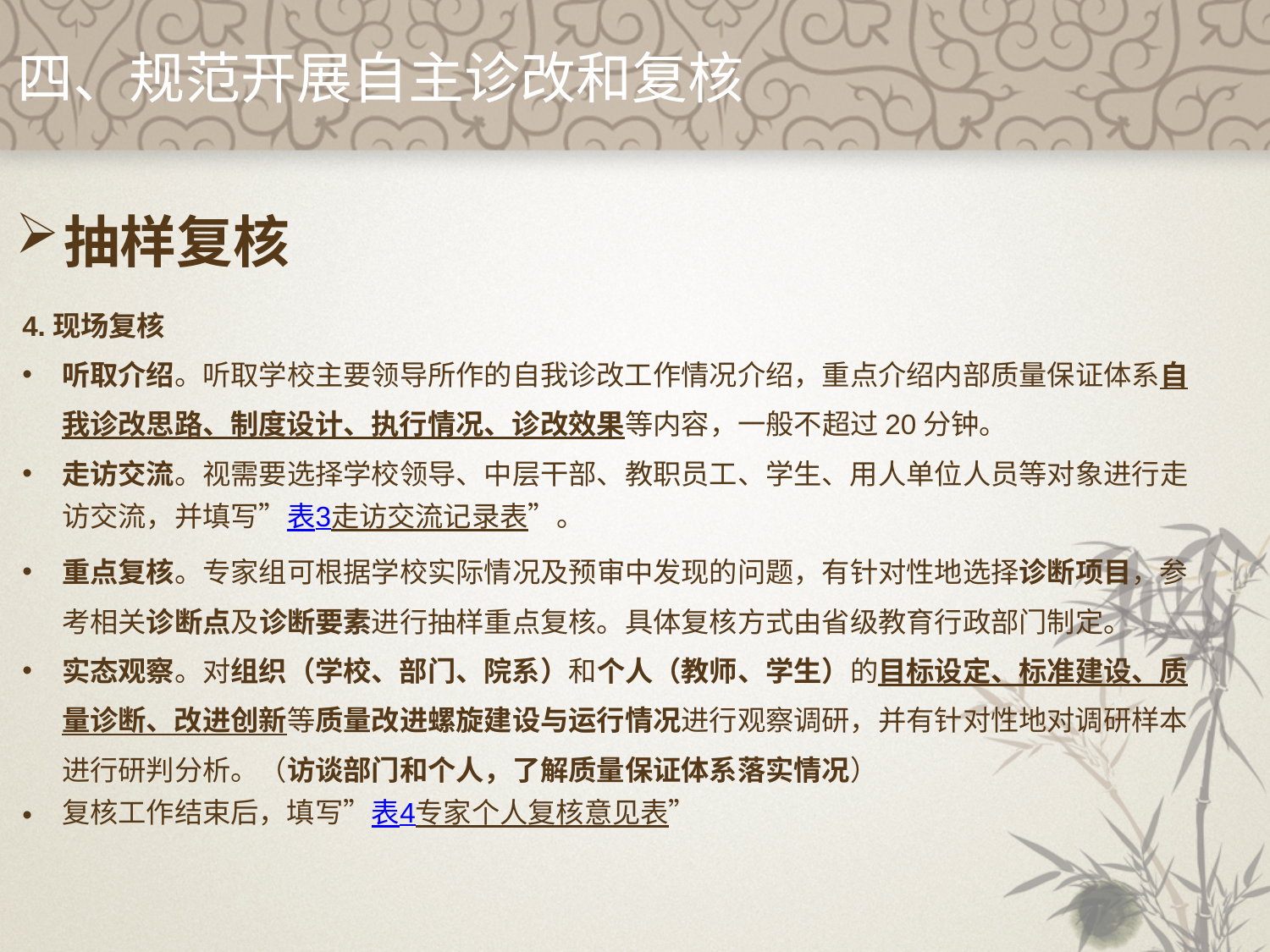

四、规范开展自主诊改和复核
抽样复核
4.现场复核
听取介绍。听取学校主要领导所作的自我诊改工作情况介绍，重点介绍内部质量保证体系自我诊改思路、制度设计、执行情况、诊改效果等内容，一般不超过20分钟。
走访交流。视需要选择学校领导、中层干部、教职员工、学生、用人单位人员等对象进行走访交流，并填写”表3走访交流记录表”。
重点复核。专家组可根据学校实际情况及预审中发现的问题，有针对性地选择诊断项目，参考相关诊断点及诊断要素进行抽样重点复核。具体复核方式由省级教育行政部门制定。
实态观察。对组织（学校、部门、院系）和个人（教师、学生）的目标设定、标准建设、质量诊断、改进创新等质量改进螺旋建设与运行情况进行观察调研，并有针对性地对调研样本进行研判分析。（访谈部门和个人，了解质量保证体系落实情况）
复核工作结束后，填写”表4专家个人复核意见表”